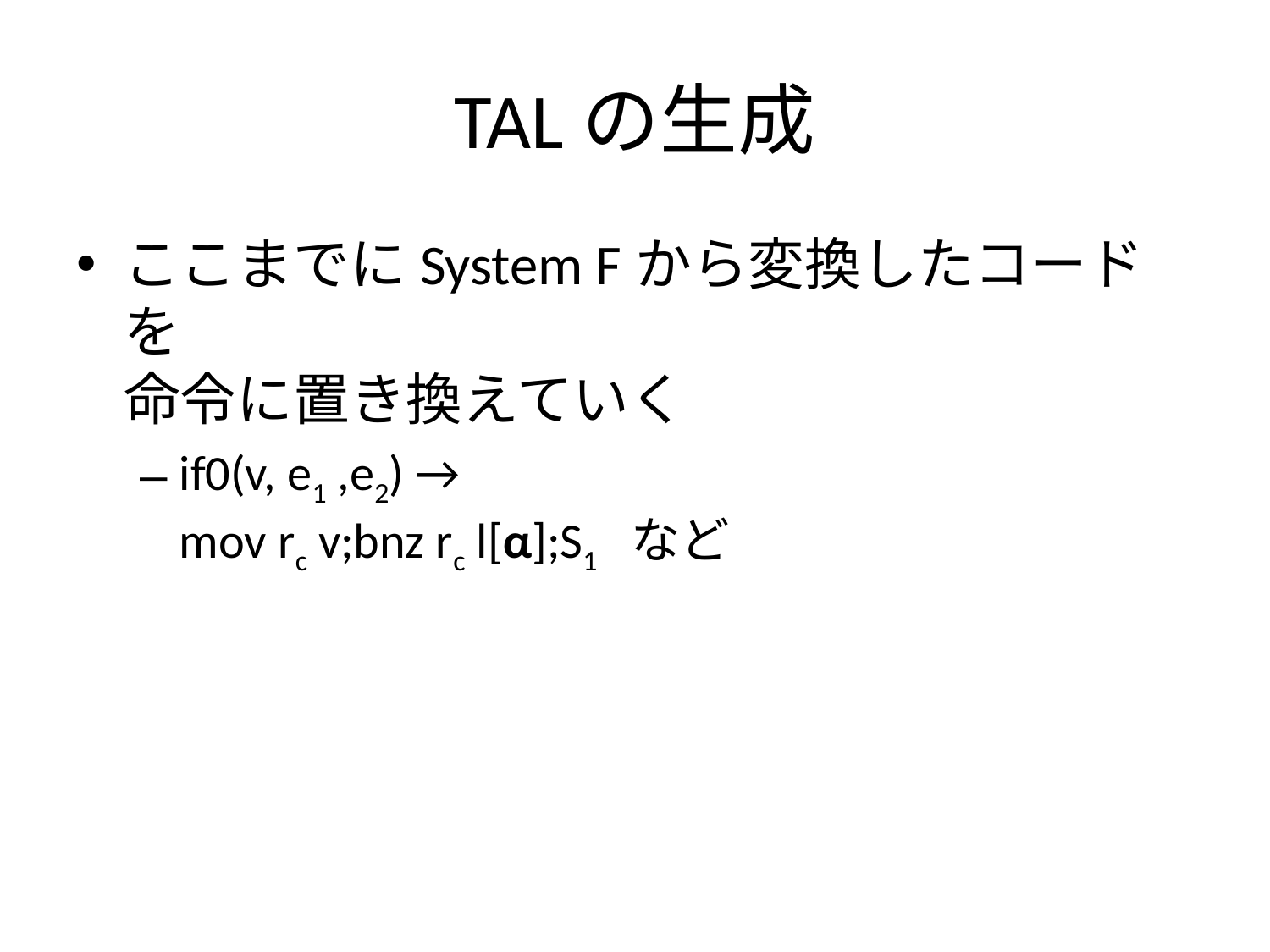

# TALの生成
ここまでにSystem Fから変換したコードを
命令に置き換えていく
if0(v, e1 ,e2) →
mov rc v;bnz rc l[α];S1  など